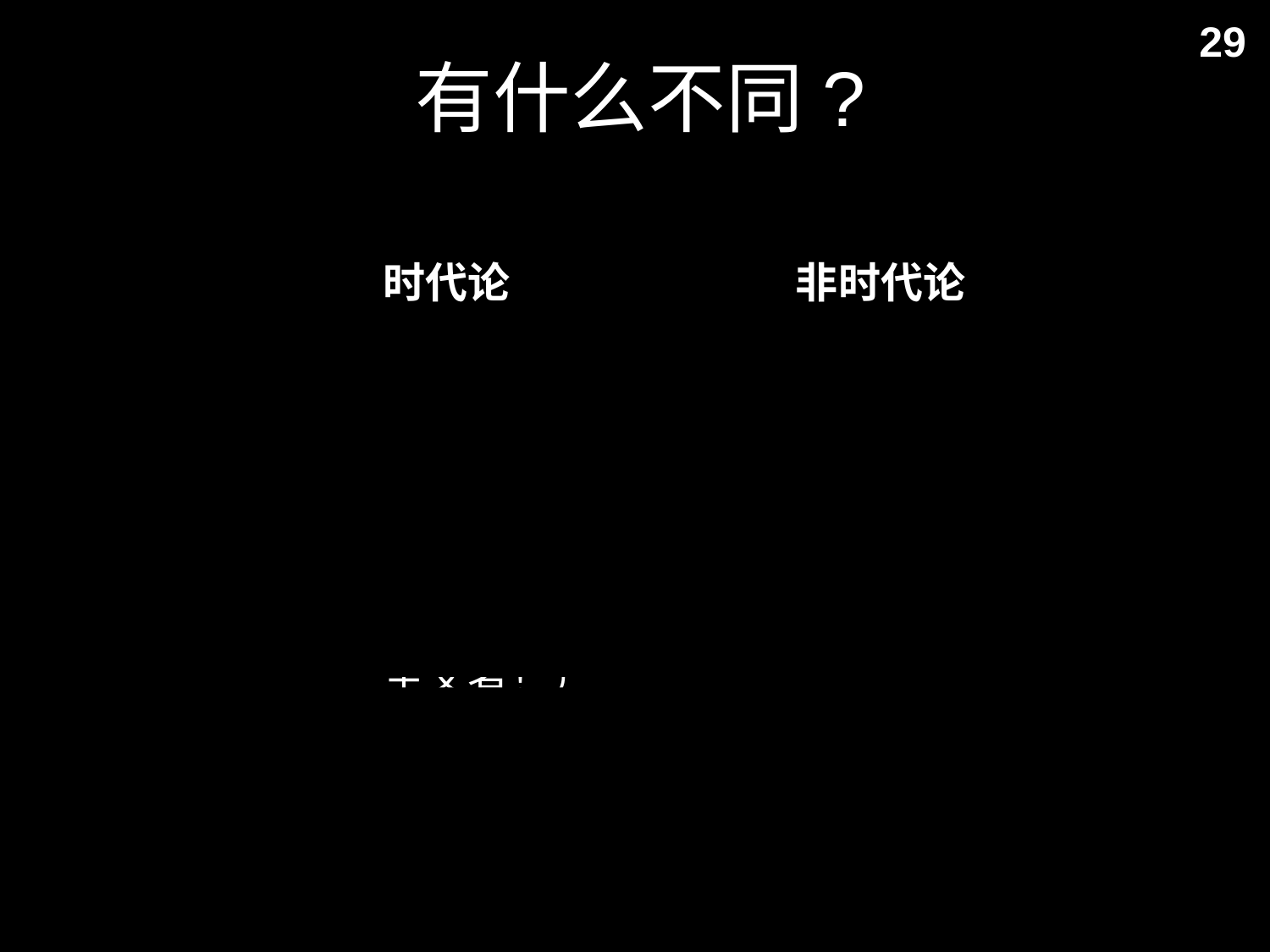

# 有什么不同?
29
|  | 时代论 | 非时代论 |
| --- | --- | --- |
| 区分律法和恩典 | 较清楚仔细 | 没那么清楚仔细 |
| 神学立场 | 几乎常常是保守的 （少有前千禧年自由主义者！） | 保守或自由的 |
| 附议 / 拥护者 人数 | 众多 – 特别是在一 般的基层及神学院 | 在增长中 – 尤其是在修道院和天主教会 |